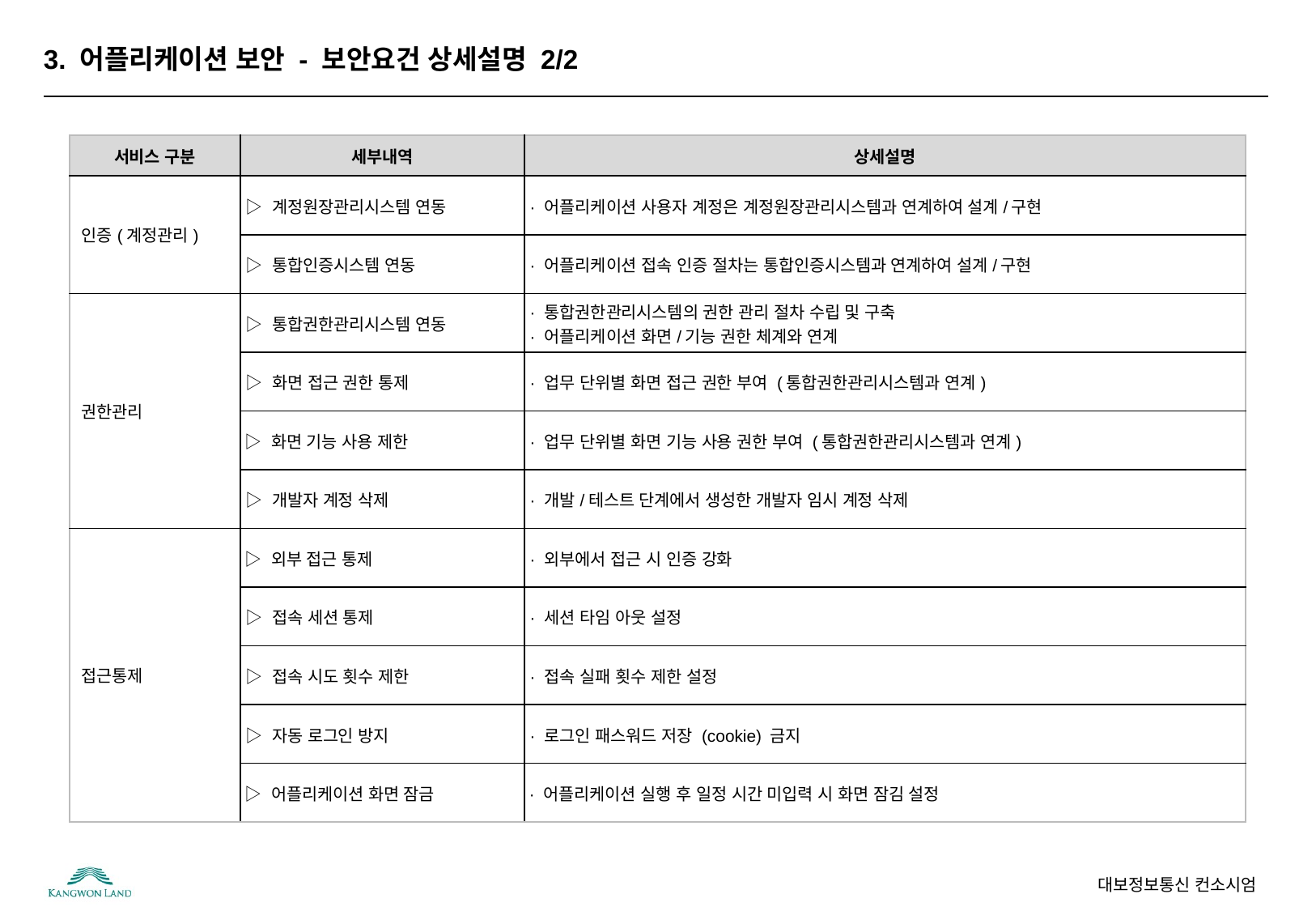

3. 어플리케이션 보안 - 보안요건 상세설명 2/2
| 서비스 구분 | 세부내역 | 상세설명 |
| --- | --- | --- |
| 인증(계정관리) | ▷ 계정원장관리시스템 연동 | ∙ 어플리케이션 사용자 계정은 계정원장관리시스템과 연계하여 설계/구현 |
|  | ▷ 통합인증시스템 연동 | ∙ 어플리케이션 접속 인증 절차는 통합인증시스템과 연계하여 설계/구현 |
| 권한관리 | ▷ 통합권한관리시스템 연동 | ∙ 통합권한관리시스템의 권한 관리 절차 수립 및 구축 ∙ 어플리케이션 화면/기능 권한 체계와 연계 |
|  | ▷ 화면 접근 권한 통제 | ∙ 업무 단위별 화면 접근 권한 부여 (통합권한관리시스템과 연계) |
|  | ▷ 화면 기능 사용 제한 | ∙ 업무 단위별 화면 기능 사용 권한 부여 (통합권한관리시스템과 연계) |
|  | ▷ 개발자 계정 삭제 | ∙ 개발/테스트 단계에서 생성한 개발자 임시 계정 삭제 |
| 접근통제 | ▷ 외부 접근 통제 | ∙ 외부에서 접근 시 인증 강화 |
|  | ▷ 접속 세션 통제 | ∙ 세션 타임 아웃 설정 |
|  | ▷ 접속 시도 횟수 제한 | ∙ 접속 실패 횟수 제한 설정 |
|  | ▷ 자동 로그인 방지 | ∙ 로그인 패스워드 저장 (cookie) 금지 |
|  | ▷ 어플리케이션 화면 잠금 | ∙ 어플리케이션 실행 후 일정 시간 미입력 시 화면 잠김 설정 |